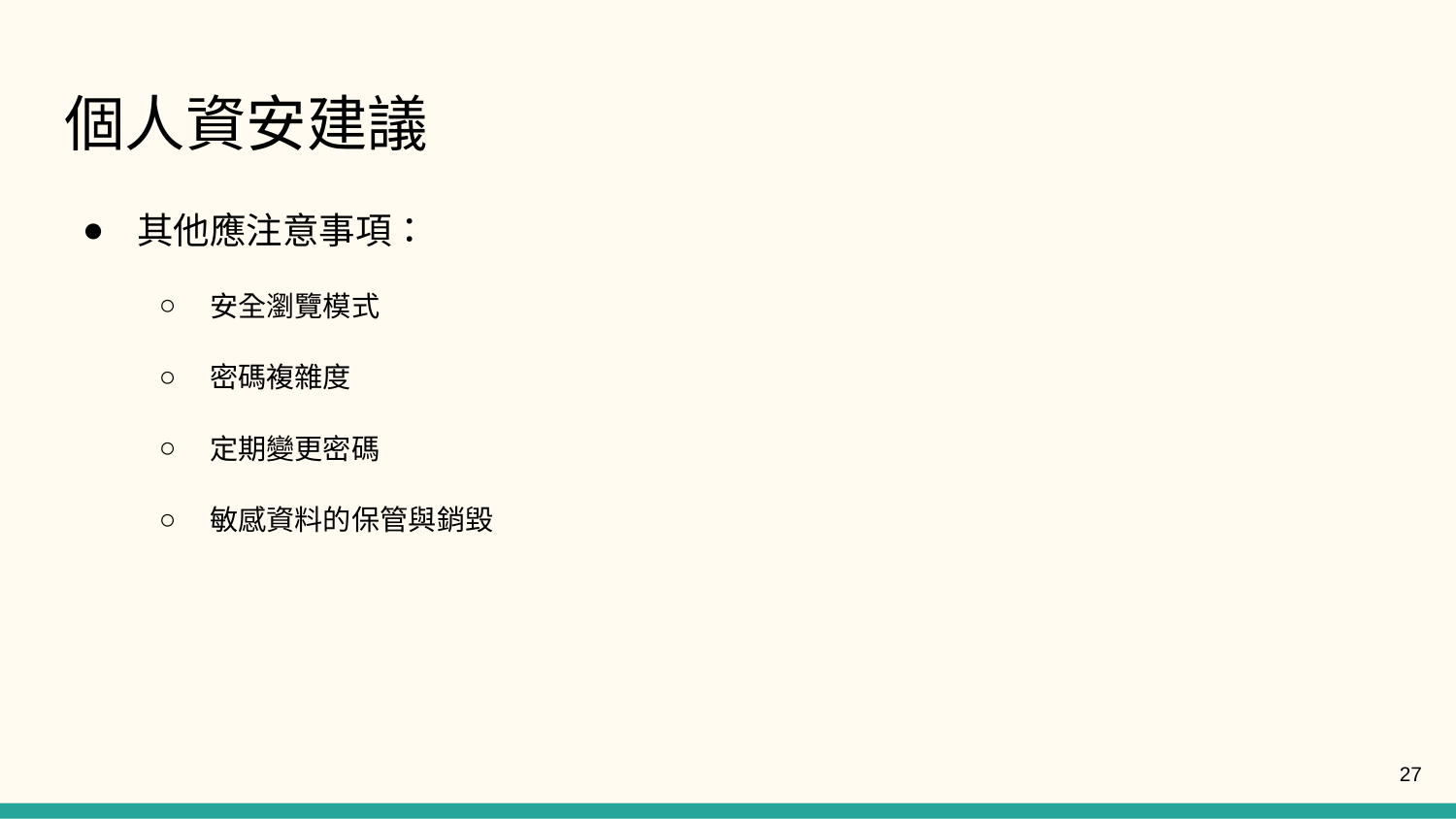

# 個人資安建議
其他應注意事項：
安全瀏覽模式
密碼複雜度
定期變更密碼
敏感資料的保管與銷毀

27